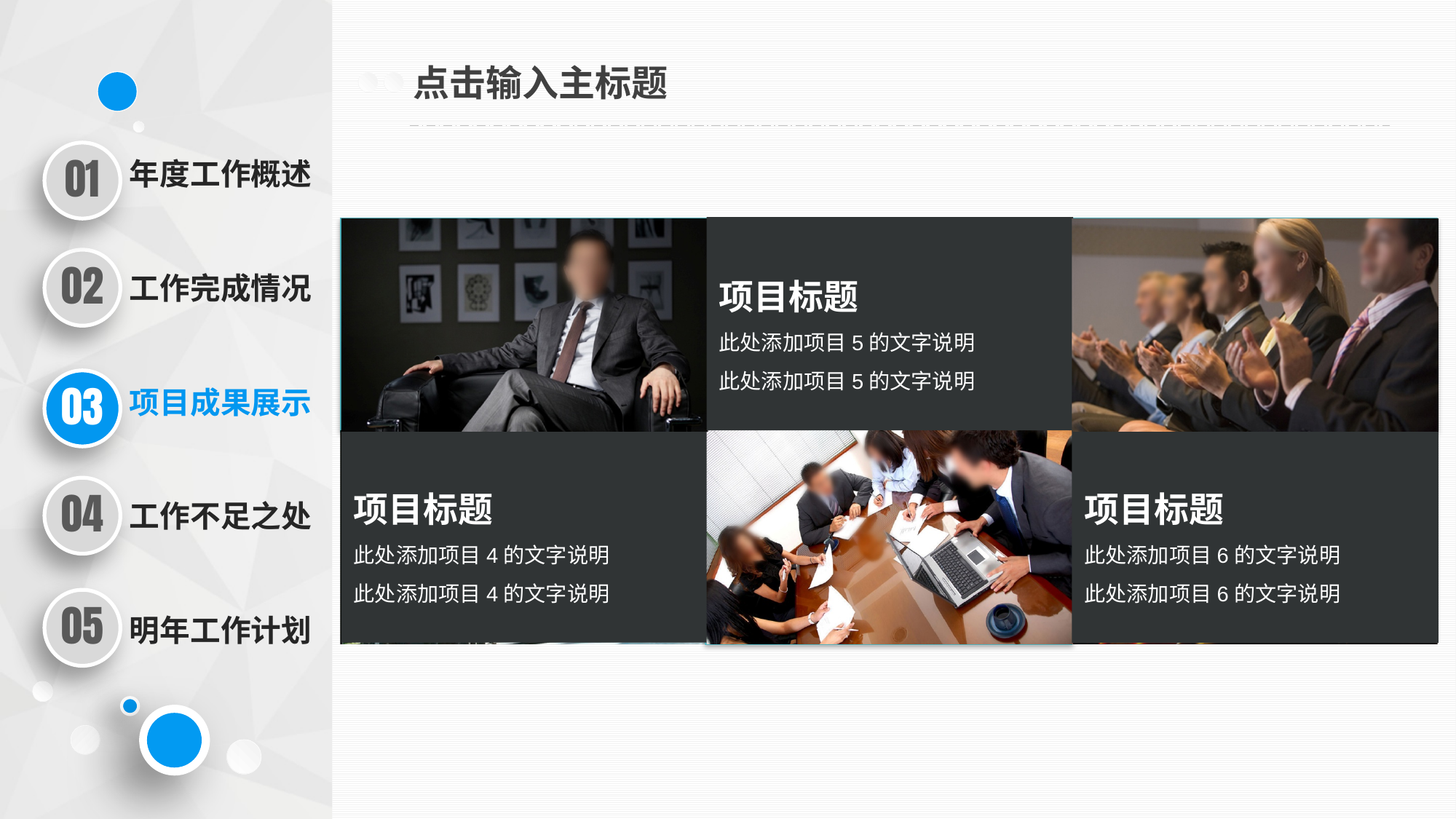

点击输入主标题
项目标题
此处添加项目5的文字说明
此处添加项目5的文字说明

项目1的标题
此处添加项目1的文字说明
此处添加项目1的文字说明
项目2的标题
此处添加项目2的文字说明
此处添加项目2的文字说明

项目标题
此处添加项目4的文字说明
此处添加项目4的文字说明
项目标题
此处添加项目6的文字说明
此处添加项目6的文字说明

项目2的标题
此处添加项目2的文字说明
此处添加项目2的文字说明